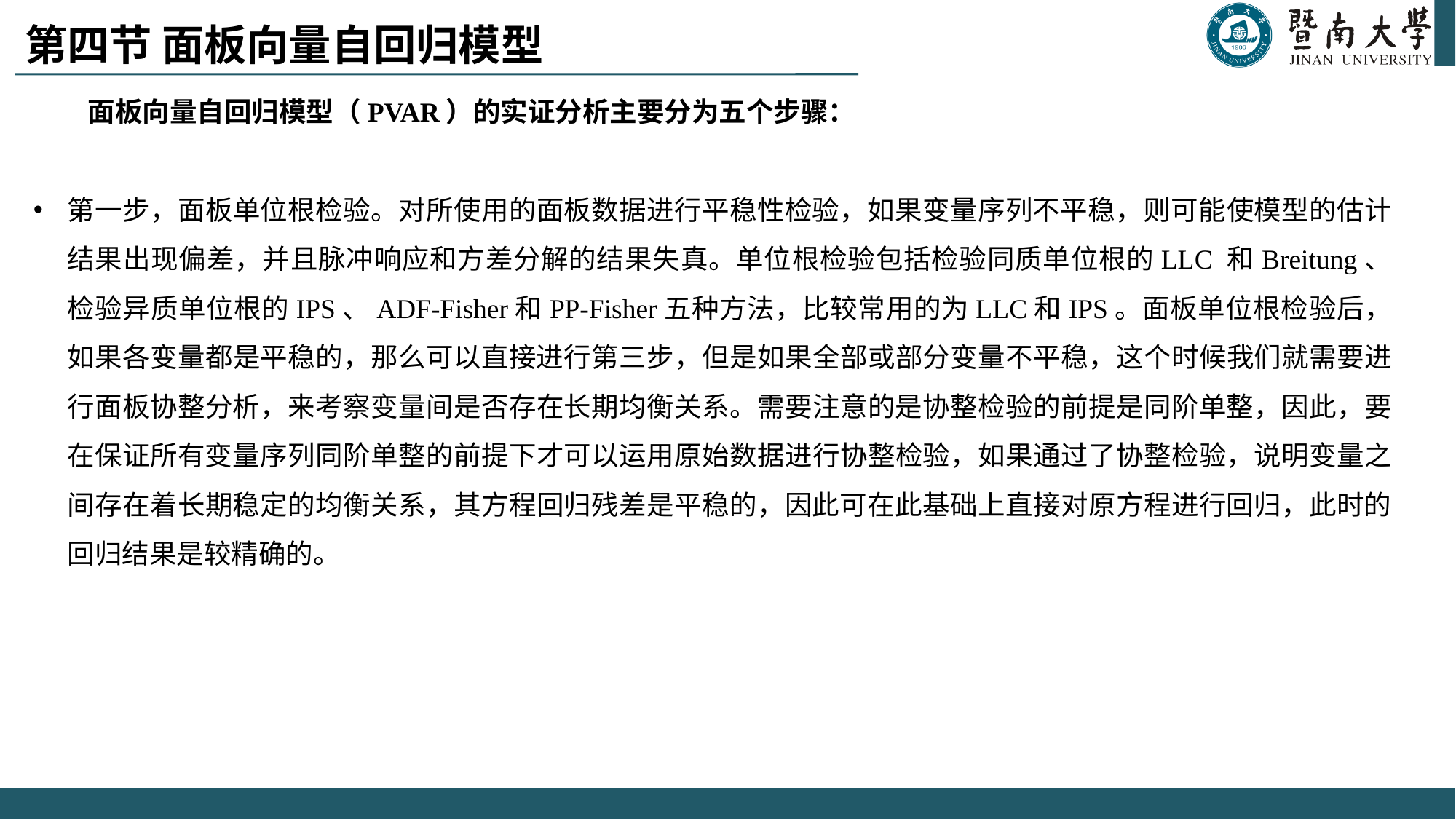

第四节 面板向量自回归模型
面板向量自回归模型（PVAR）的实证分析主要分为五个步骤：

第一步，面板单位根检验。对所使用的面板数据进行平稳性检验，如果变量序列不平稳，则可能使模型的估计结果出现偏差，并且脉冲响应和方差分解的结果失真。单位根检验包括检验同质单位根的LLC 和Breitung、检验异质单位根的IPS、ADF-Fisher和PP-Fisher五种方法，比较常用的为LLC和IPS。面板单位根检验后，如果各变量都是平稳的，那么可以直接进行第三步，但是如果全部或部分变量不平稳，这个时候我们就需要进行面板协整分析，来考察变量间是否存在长期均衡关系。需要注意的是协整检验的前提是同阶单整，因此，要在保证所有变量序列同阶单整的前提下才可以运用原始数据进行协整检验，如果通过了协整检验，说明变量之间存在着长期稳定的均衡关系，其方程回归残差是平稳的，因此可在此基础上直接对原方程进行回归，此时的回归结果是较精确的。